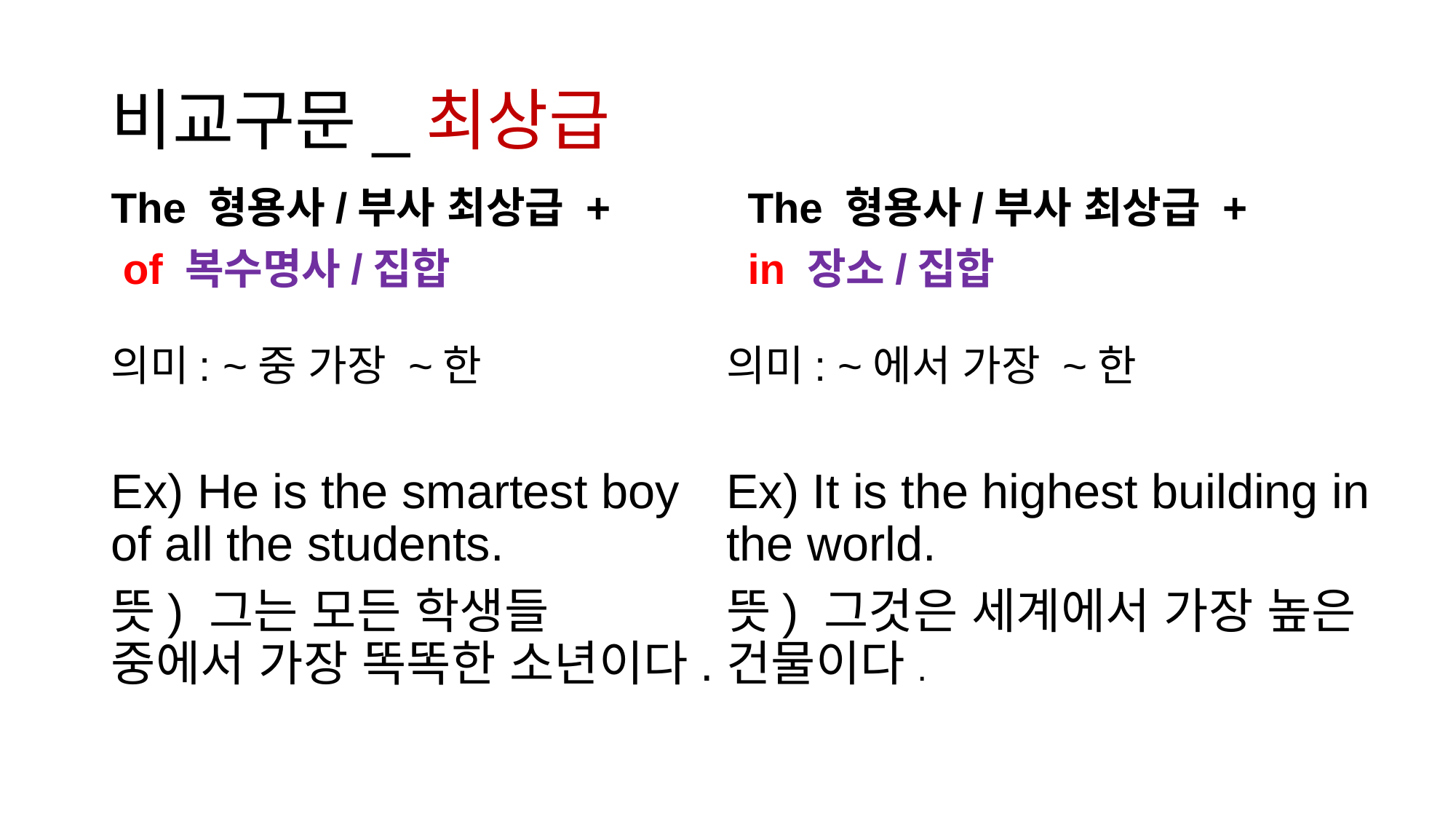

# 비교구문_최상급
The 형용사/부사 최상급 +
 of 복수명사/집합
The 형용사/부사 최상급 +
in 장소/집합
의미: ~중 가장 ~한

Ex) He is the smartest boy of all the students.
뜻) 그는 모든 학생들 중에서 가장 똑똑한 소년이다.
의미: ~에서 가장 ~한

Ex) It is the highest building in the world.
뜻) 그것은 세계에서 가장 높은 건물이다.